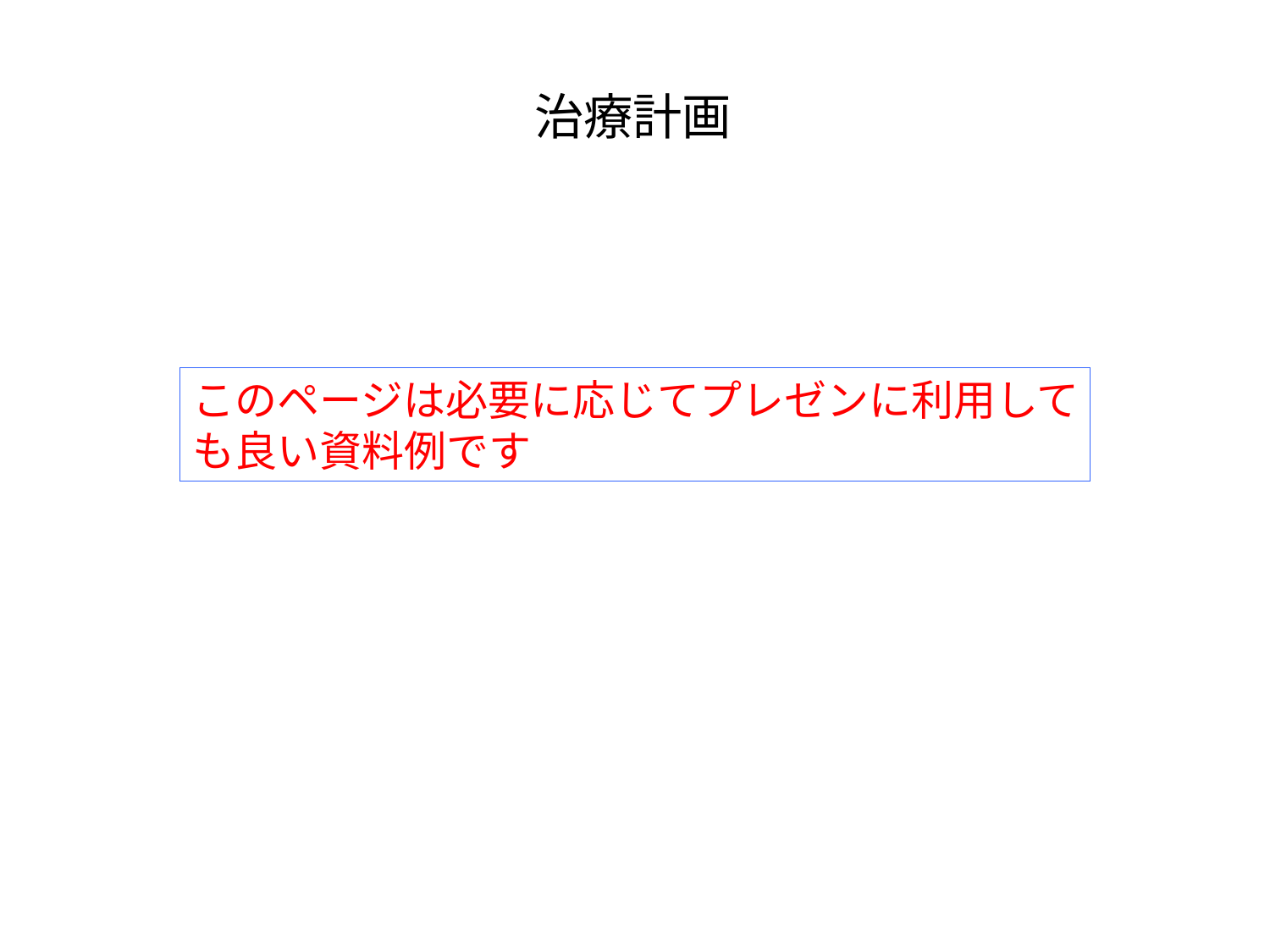

# 治療計画

このページは必要に応じてプレゼンに利用しても良い資料例です